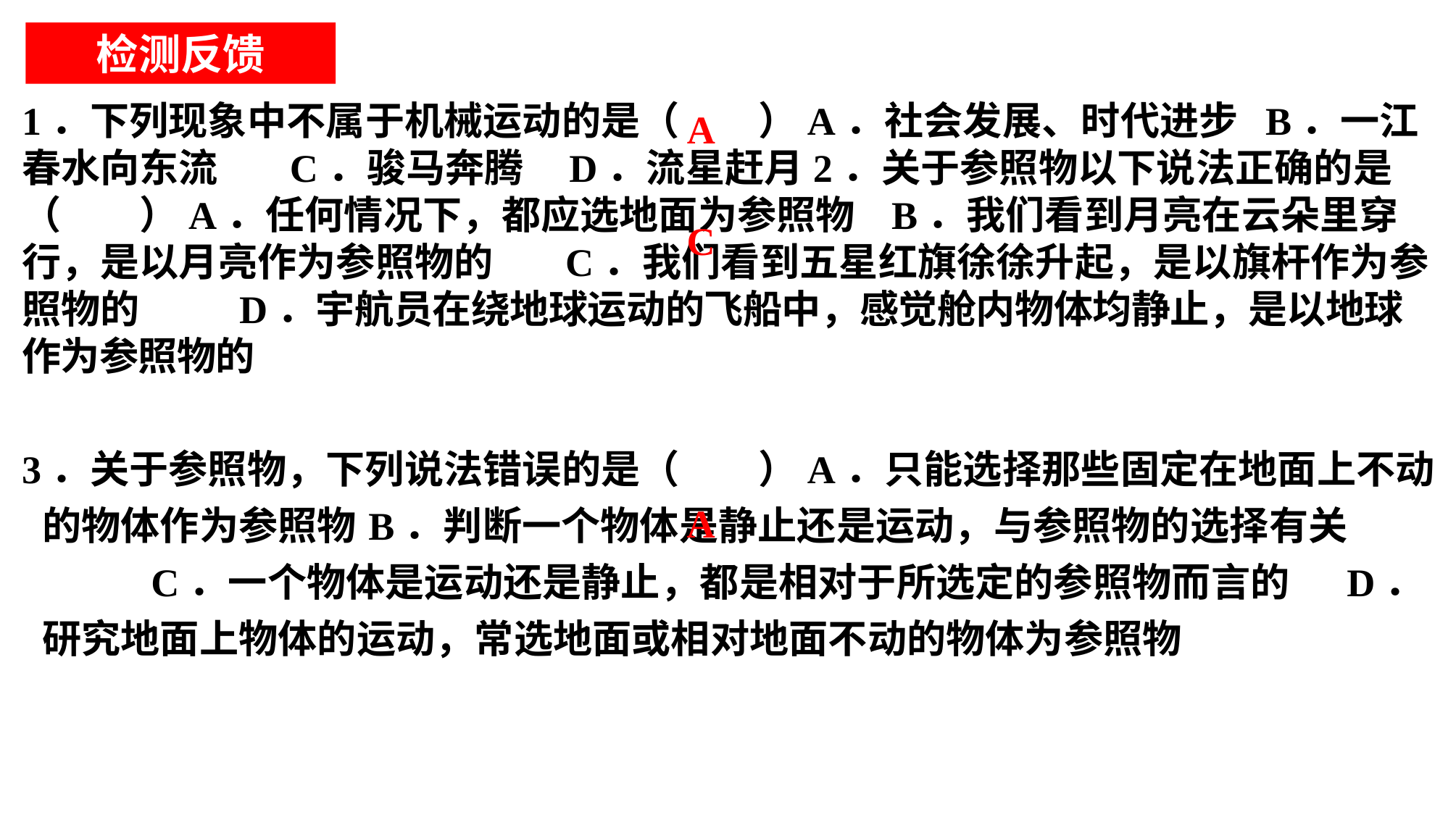

检测反馈
1．下列现象中不属于机械运动的是（　　）A．社会发展、时代进步  B．一江春水向东流       C．骏马奔腾    D．流星赶月2．关于参照物以下说法正确的是（　　）A．任何情况下，都应选地面为参照物	B．我们看到月亮在云朵里穿行，是以月亮作为参照物的	C．我们看到五星红旗徐徐升起，是以旗杆作为参照物的	D．宇航员在绕地球运动的飞船中，感觉舱内物体均静止，是以地球作为参照物的

3．关于参照物，下列说法错误的是（　　）A．只能选择那些固定在地面上不动的物体作为参照物	B．判断一个物体是静止还是运动，与参照物的选择有关	C．一个物体是运动还是静止，都是相对于所选定的参照物而言的	D．研究地面上物体的运动，常选地面或相对地面不动的物体为参照物

A
C
A